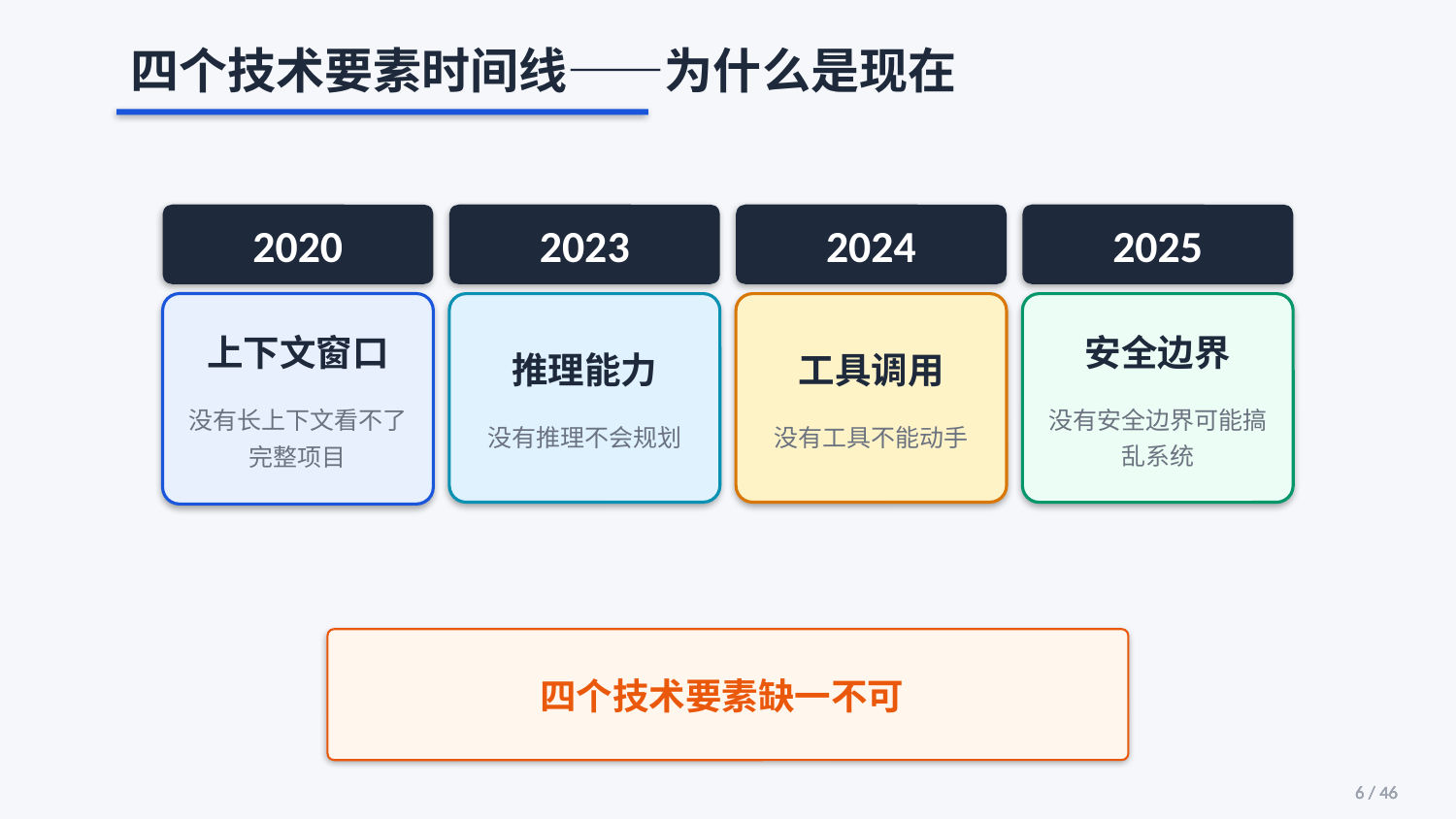

四个技术要素时间线——为什么是现在

2020
2023
2024
2025
上下文窗口
没有长上下文看不了完整项目
推理能力
没有推理不会规划
工具调用
没有工具不能动手
安全边界
没有安全边界可能搞乱系统

四个技术要素缺一不可
6 / 46
6 / 46
6 / 46
6 / 46